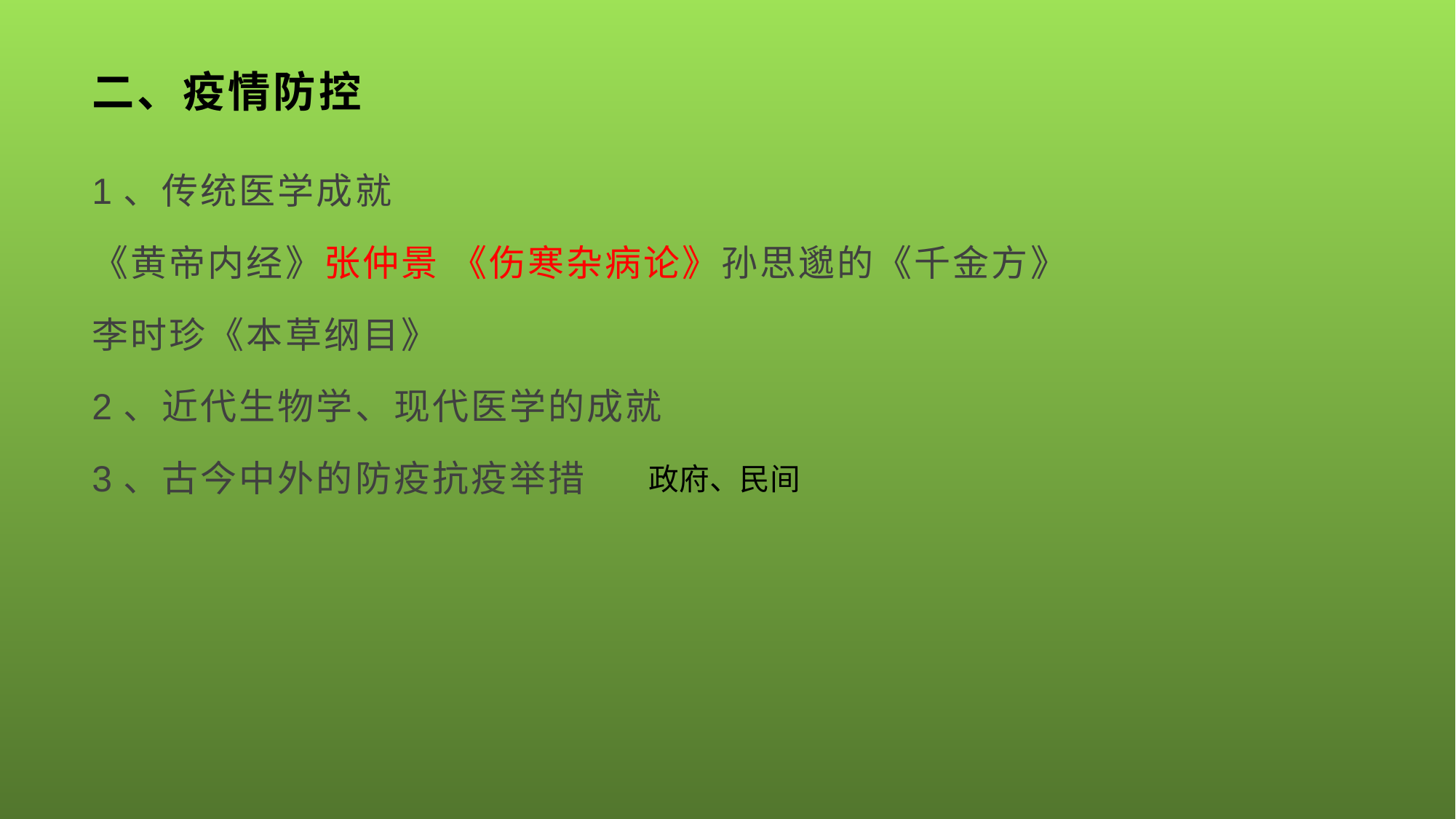

# 二、疫情防控
1、传统医学成就
《黄帝内经》张仲景 《伤寒杂病论》孙思邈的《千金方》
李时珍《本草纲目》
2、近代生物学、现代医学的成就
3、古今中外的防疫抗疫举措

政府、民间